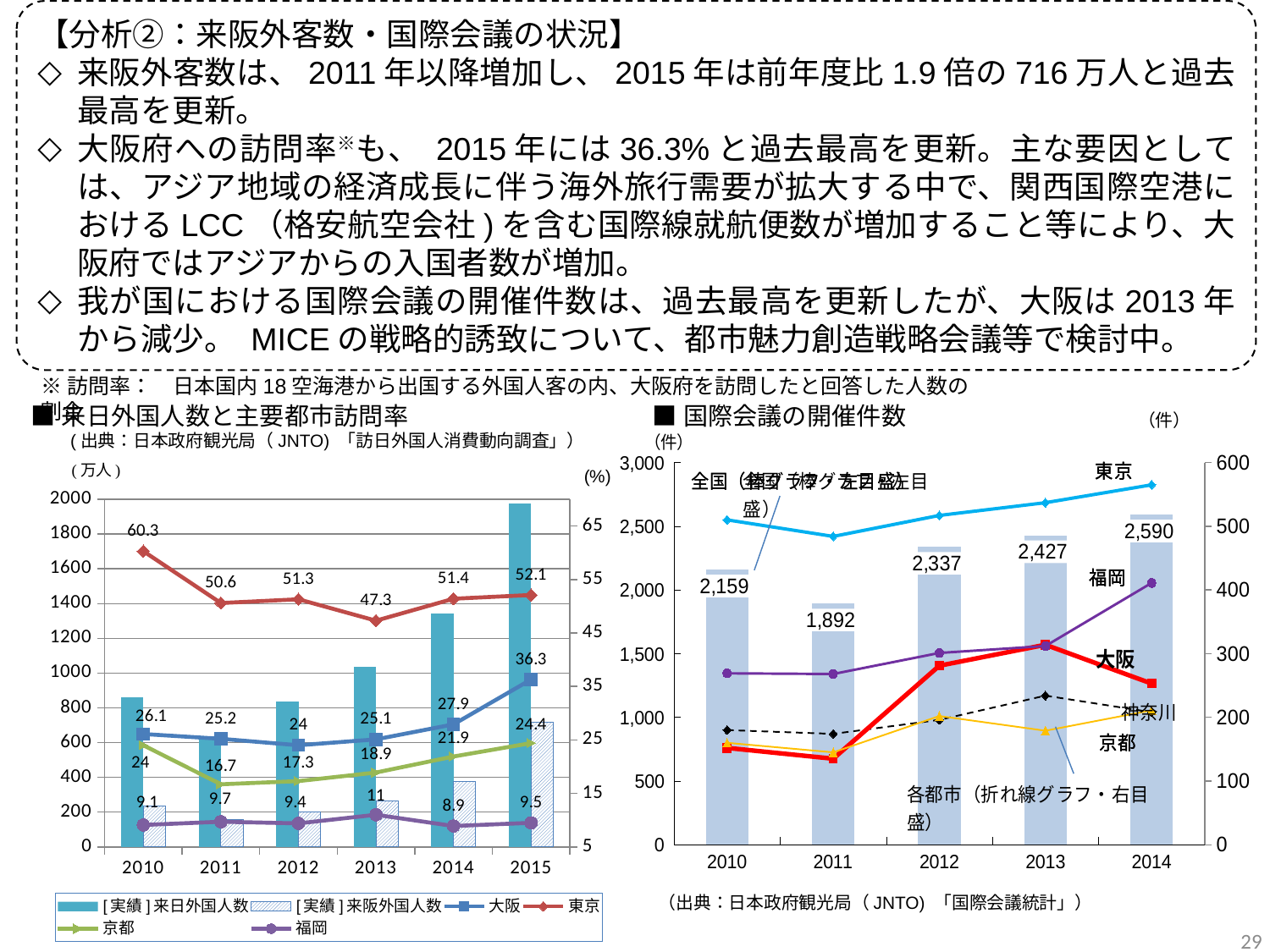

【分析②：来阪外客数・国際会議の状況】
来阪外客数は、2011年以降増加し、2015年は前年度比1.9倍の716万人と過去最高を更新。
大阪府への訪問率※も、 2015年には36.3%と過去最高を更新。主な要因としては、アジア地域の経済成長に伴う海外旅行需要が拡大する中で、関西国際空港におけるLCC（格安航空会社)を含む国際線就航便数が増加すること等により、大阪府ではアジアからの入国者数が増加。
我が国における国際会議の開催件数は、過去最高を更新したが、大阪は2013年から減少。 MICEの戦略的誘致について、都市魅力創造戦略会議等で検討中。
※訪問率：　日本国内18空海港から出国する外国人客の内、大阪府を訪問したと回答した人数の割合
■来日外国人数と主要都市訪問率
　　(出典：日本政府観光局（JNTO) 「訪日外国人消費動向調査」）
■国際会議の開催件数

### Chart

| Category | 全国 | 東京 | 神奈川 | 大阪 | 京都 | 福岡 |
|---|---|---|---|---|---|---|
| 2010 | 2159.0 | 510.0 | 180.0 | 152.0 | 160.0 | 269.0 |
| 2011 | 1892.0 | 484.0 | 174.0 | 135.0 | 145.0 | 268.0 |
| 2012 | 2337.0 | 517.0 | 196.0 | 281.0 | 202.0 | 301.0 |
| 2013 | 2427.0 | 537.0 | 234.0 | 314.0 | 179.0 | 312.0 |
| 2014 | 2590.0 | 565.0 | 208.0 | 253.0 | 211.0 | 411.0 |
（件）

### Chart

| Category | [実績]来日外国人数 | [実績]来阪外国人数 | 大阪 | 東京 | 京都 | 福岡 |
|---|---|---|---|---|---|---|
| 2010 | 861.0 | 235.0 | 26.1 | 60.3 | 24.0 | 9.1 |
| 2011 | 622.0 | 158.0 | 25.2 | 50.6 | 16.7 | 9.7 |
| 2012 | 836.0 | 203.0 | 24.0 | 51.3 | 17.3 | 9.4 |
| 2013 | 1036.0 | 262.0 | 25.1 | 47.3 | 18.9 | 11.0 |
| 2014 | 1341.0 | 374.2394 | 27.9 | 51.4 | 21.9 | 8.9 |
| 2015 | 1974.0 | 716.562 | 36.3 | 52.1 | 24.4 | 9.5 |
（出典：日本政府観光局（JNTO) 「国際会議統計」）
29